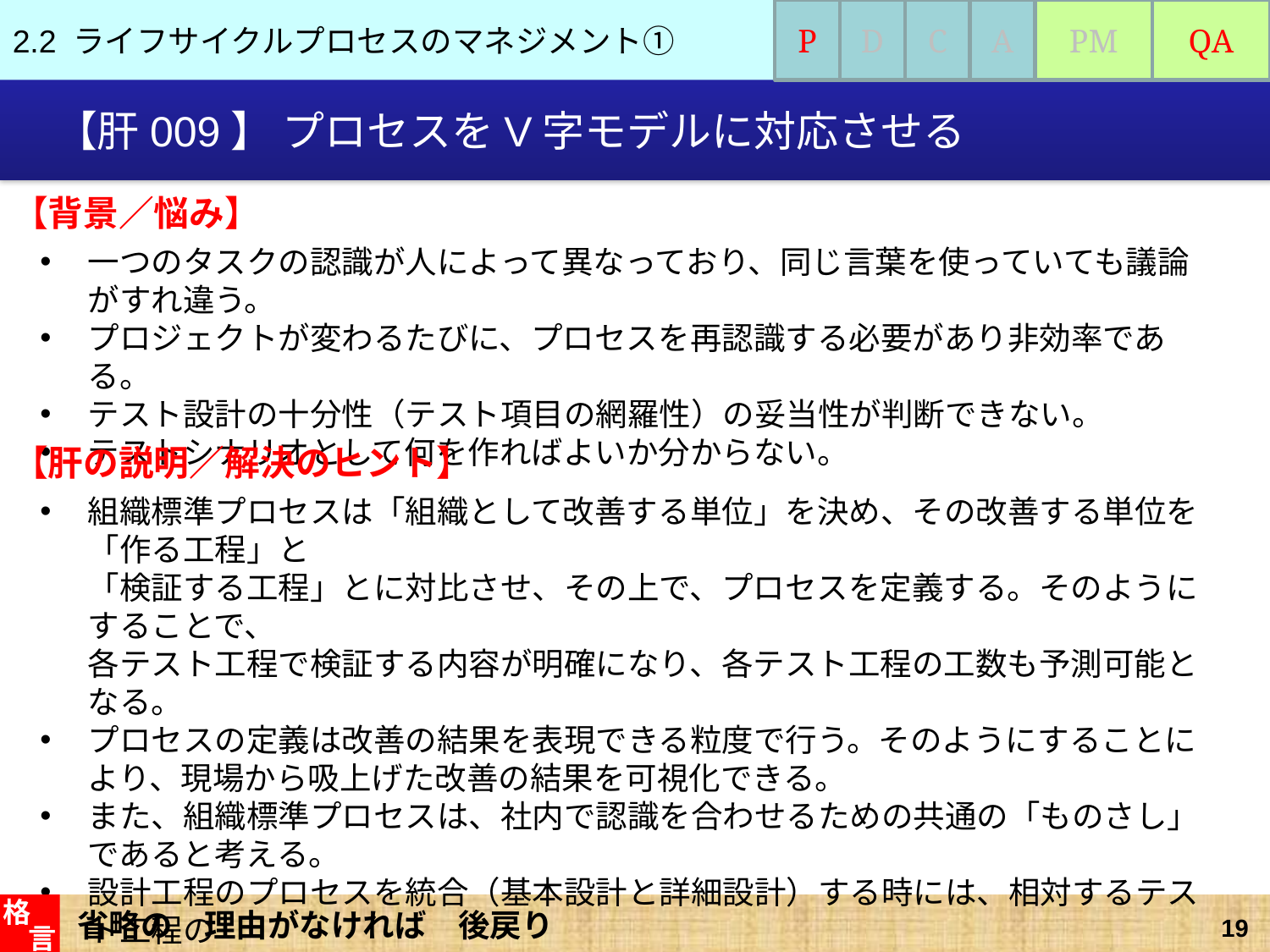

2.2 ライフサイクルプロセスのマネジメント①
P
D
C
A
PM
QA
# 【肝009】 プロセスをV字モデルに対応させる
【背景／悩み】
一つのタスクの認識が人によって異なっており、同じ言葉を使っていても議論がすれ違う。
プロジェクトが変わるたびに、プロセスを再認識する必要があり非効率である。
テスト設計の十分性（テスト項目の網羅性）の妥当性が判断できない。
テストシナリオとして何を作ればよいか分からない。
【肝の説明／解決のヒント】
組織標準プロセスは「組織として改善する単位」を決め、その改善する単位を「作る工程」と
「検証する工程」とに対比させ、その上で、プロセスを定義する。そのようにすることで、
各テスト工程で検証する内容が明確になり、各テスト工程の工数も予測可能となる。
プロセスの定義は改善の結果を表現できる粒度で行う。そのようにすることにより、現場から吸上げた改善の結果を可視化できる。
また、組織標準プロセスは、社内で認識を合わせるための共通の「ものさし」であると考える。
設計工程のプロセスを統合（基本設計と詳細設計）する時には、相対するテスト工程の
どこのインプットとするかを事前に決めておく。
さらに、組織としてプロセス省略時のテーラリングルールを決めておくことが望ましい。
組織としてのテスト方針を決めることで、プロジェクトのテストシナリオが立て易くなる。
省略の　理由がなければ　後戻り
格
言
19